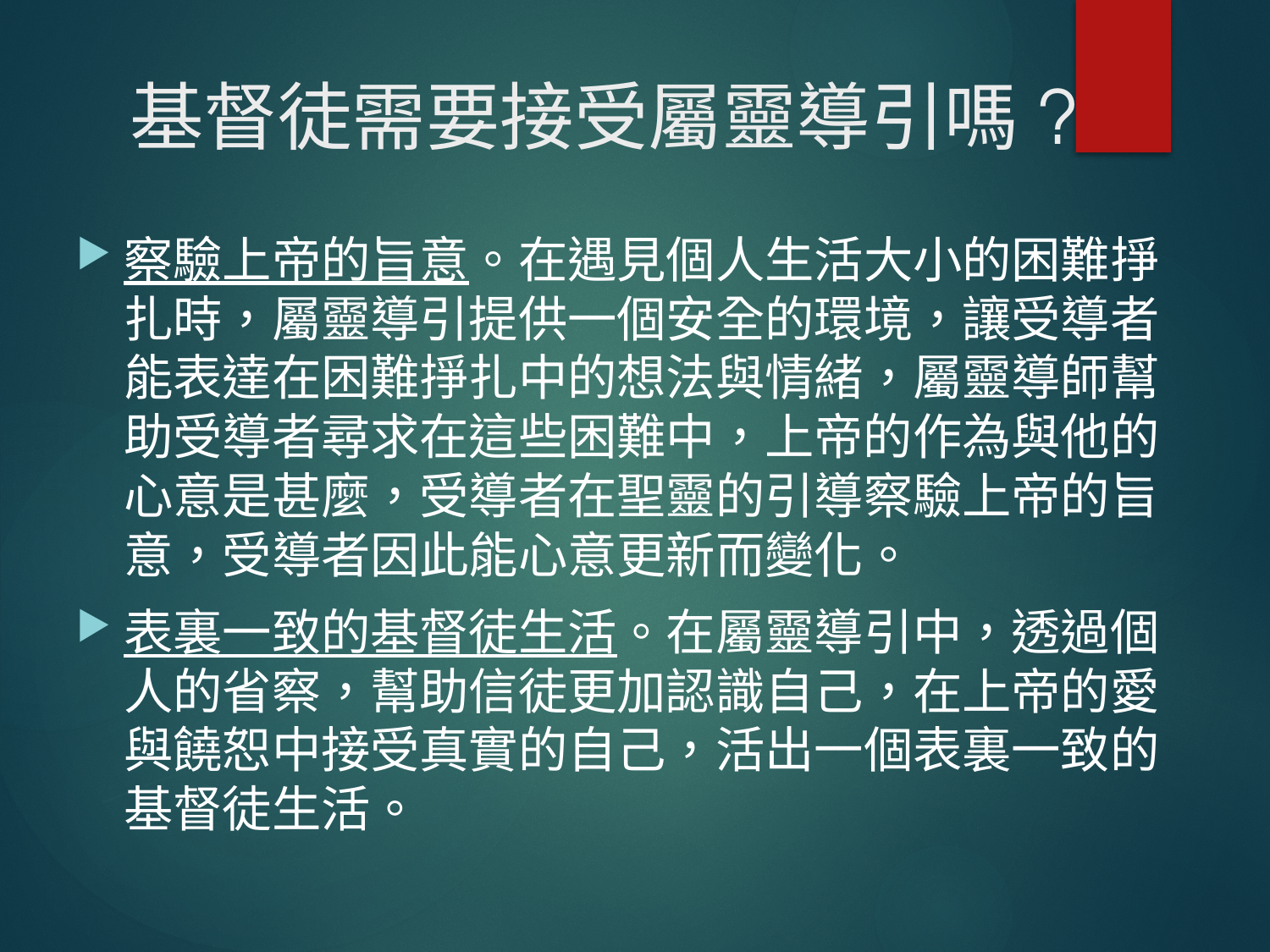

# 基督徒需要接受屬靈導引嗎?
察驗上帝的旨意。在遇見個人生活大小的困難掙扎時，屬靈導引提供一個安全的環境，讓受導者能表達在困難掙扎中的想法與情緒，屬靈導師幫助受導者尋求在這些困難中，上帝的作為與他的心意是甚麼，受導者在聖靈的引導察驗上帝的旨意，受導者因此能心意更新而變化。
表裏一致的基督徒生活。在屬靈導引中，透過個人的省察，幫助信徒更加認識自己，在上帝的愛與饒恕中接受真實的自己，活出一個表裏一致的基督徒生活。